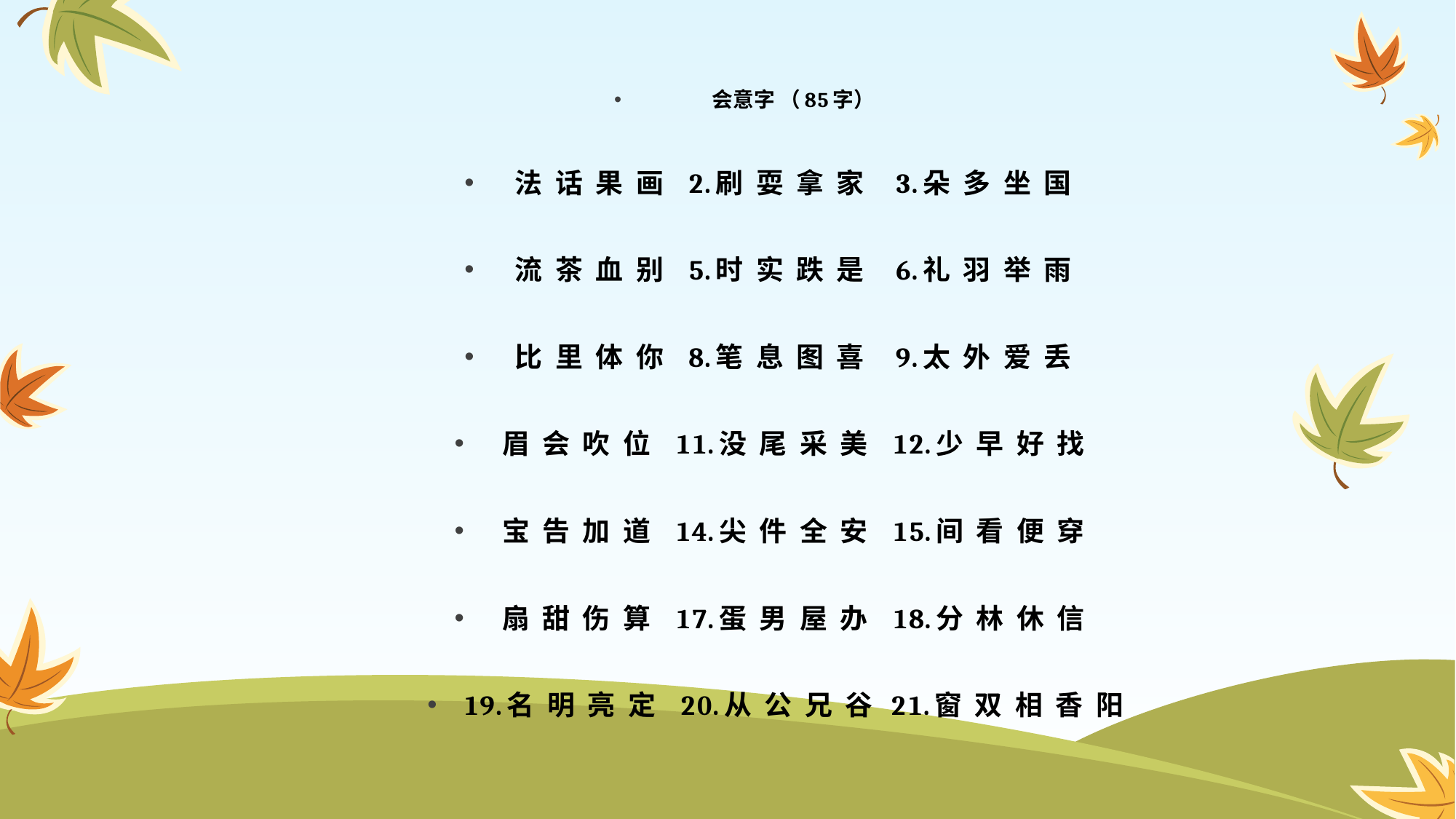

会意字 （85字）
法  话  果  画   2.刷  耍  拿  家    3.朵  多  坐  国
流  茶  血  别   5.时  实  跌  是    6.礼  羽  举  雨
比  里  体  你   8.笔  息  图  喜    9.太  外  爱  丢
眉  会  吹  位   11.没  尾  采  美   12.少  早  好  找
宝  告  加  道   14.尖  件  全  安   15.间  看  便  穿
扇  甜  伤  算   17.蛋  男  屋  办   18.分  林  休  信
19.名  明  亮  定   20.从  公  兄  谷  21.窗  双  相  香  阳